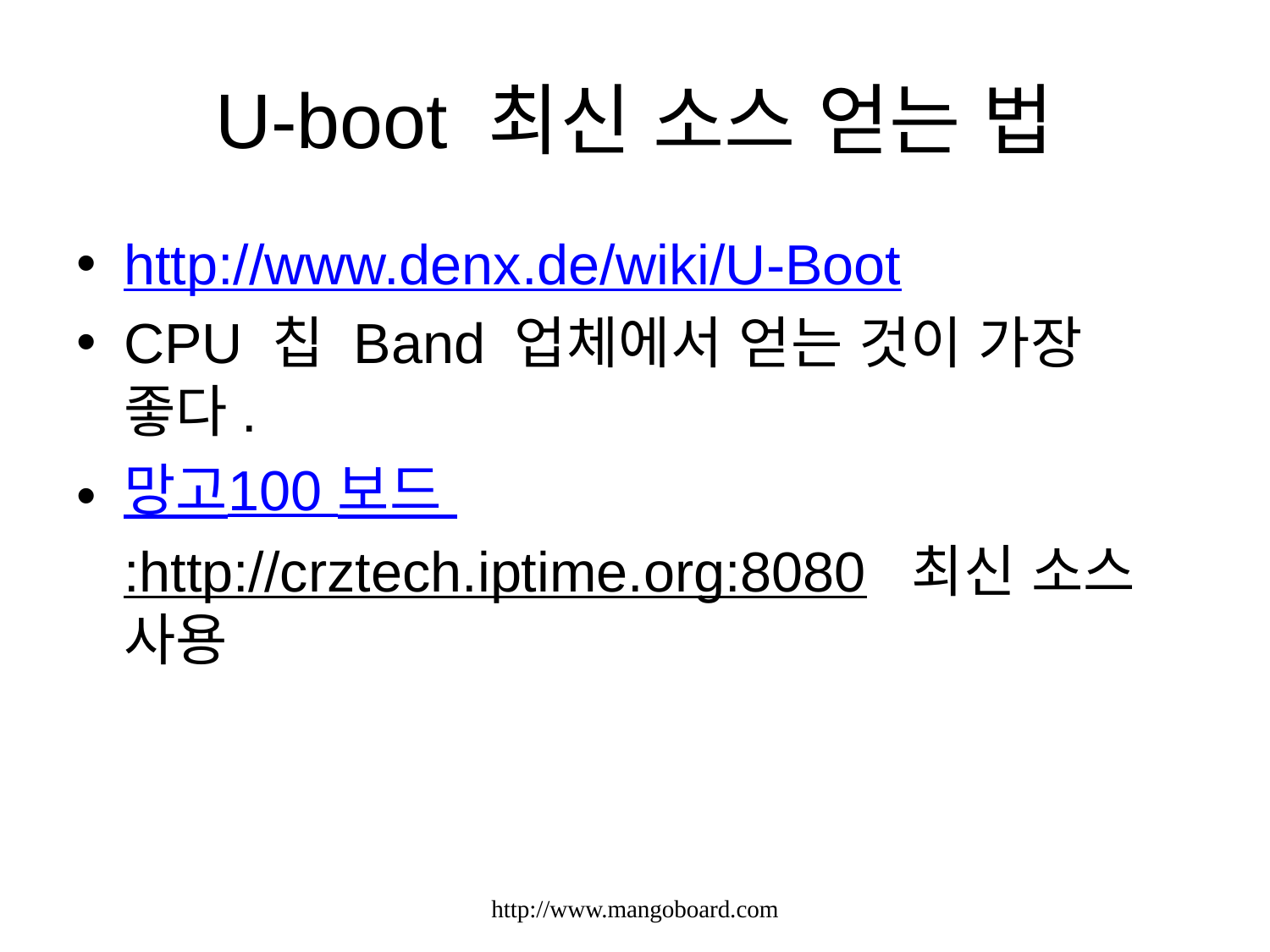

# U-boot 최신 소스 얻는 법
http://www.denx.de/wiki/U-Boot
CPU 칩 Band 업체에서 얻는 것이 가장 좋다.
망고100 보드 :http://crztech.iptime.org:8080  최신 소스 사용

http://www.mangoboard.com